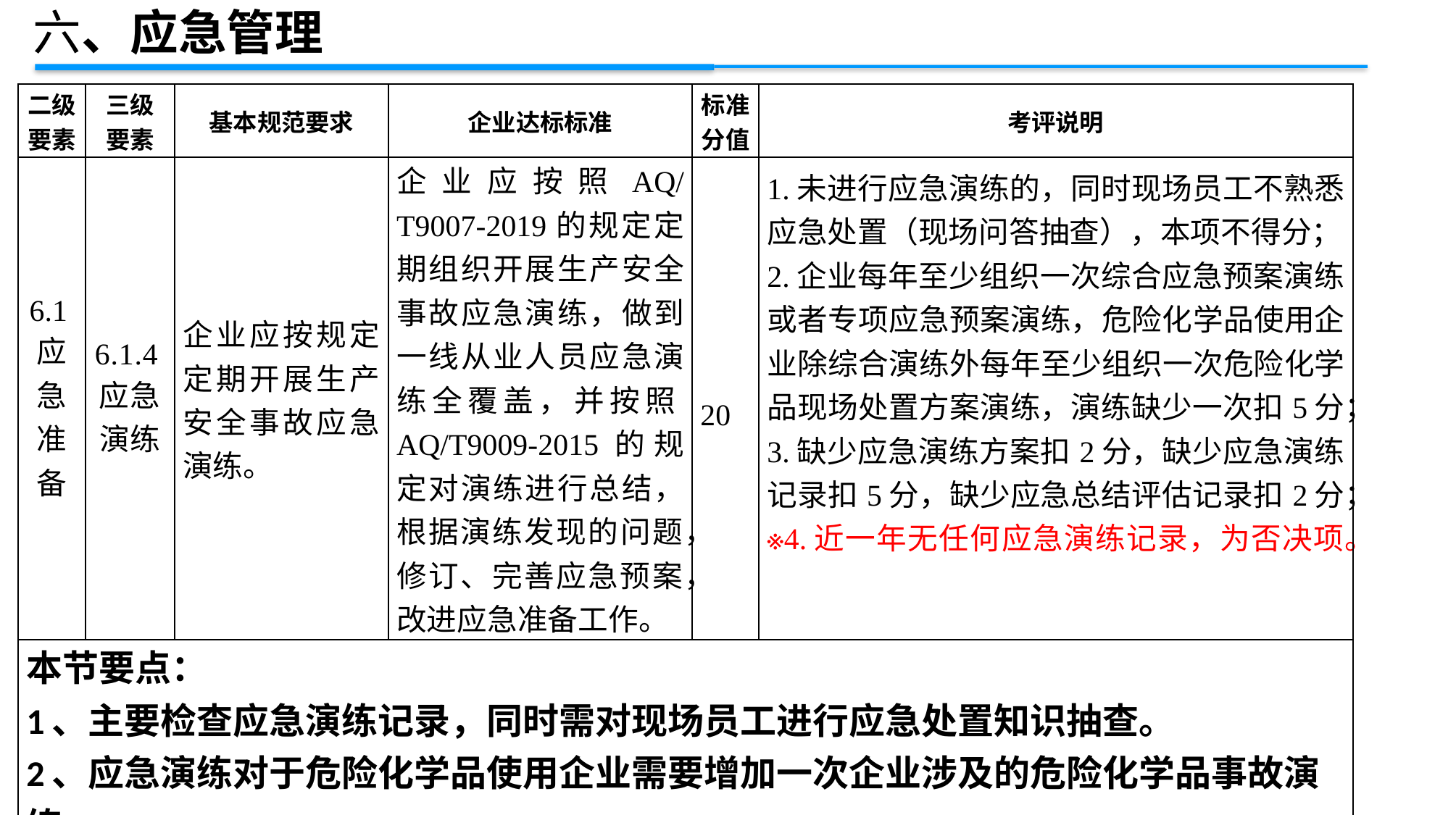

六、应急管理

| 二级 要素 | 三级 要素 | 基本规范要求 | 企业达标标准 | 标准 分值 | 考评说明 |
| --- | --- | --- | --- | --- | --- |
| 6.1应急准备 | 6.1.4应急演练 | 企业应按规定定期开展生产安全事故应急演练。 | 企业应按照AQ/T9007-2019的规定定期组织开展生产安全事故应急演练，做到一线从业人员应急演练全覆盖，并按照AQ/T9009-2015的规定对演练进行总结，根据演练发现的问题，修订、完善应急预案，改进应急准备工作。 | 20 | 1.未进行应急演练的，同时现场员工不熟悉应急处置（现场问答抽查），本项不得分； 2.企业每年至少组织一次综合应急预案演练或者专项应急预案演练，危险化学品使用企业除综合演练外每年至少组织一次危险化学品现场处置方案演练，演练缺少一次扣5分； 3.缺少应急演练方案扣2分，缺少应急演练记录扣5分，缺少应急总结评估记录扣2分； ※4.近一年无任何应急演练记录，为否决项。 |
| 本节要点： 1、主要检查应急演练记录，同时需对现场员工进行应急处置知识抽查。 2、应急演练对于危险化学品使用企业需要增加一次企业涉及的危险化学品事故演练。 3、本项增加一项否决项，主要以评审时间开始计算，往前推一年。 |  |  |  |  |  |